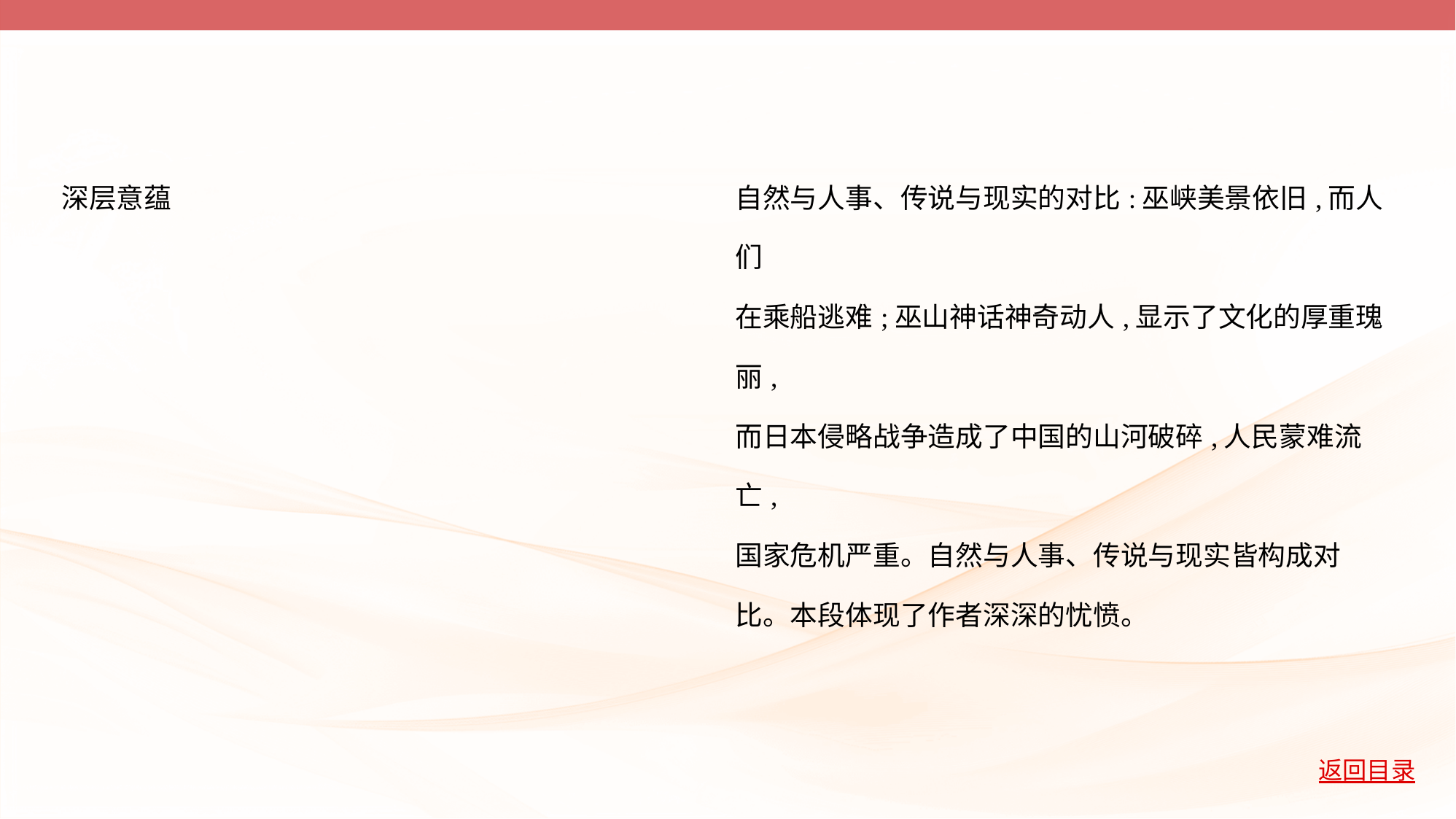

| 深层意蕴 | 自然与人事、传说与现实的对比:巫峡美景依旧,而人们 在乘船逃难;巫山神话神奇动人,显示了文化的厚重瑰丽, 而日本侵略战争造成了中国的山河破碎,人民蒙难流亡, 国家危机严重。自然与人事、传说与现实皆构成对 比。本段体现了作者深深的忧愤。 |
| --- | --- |